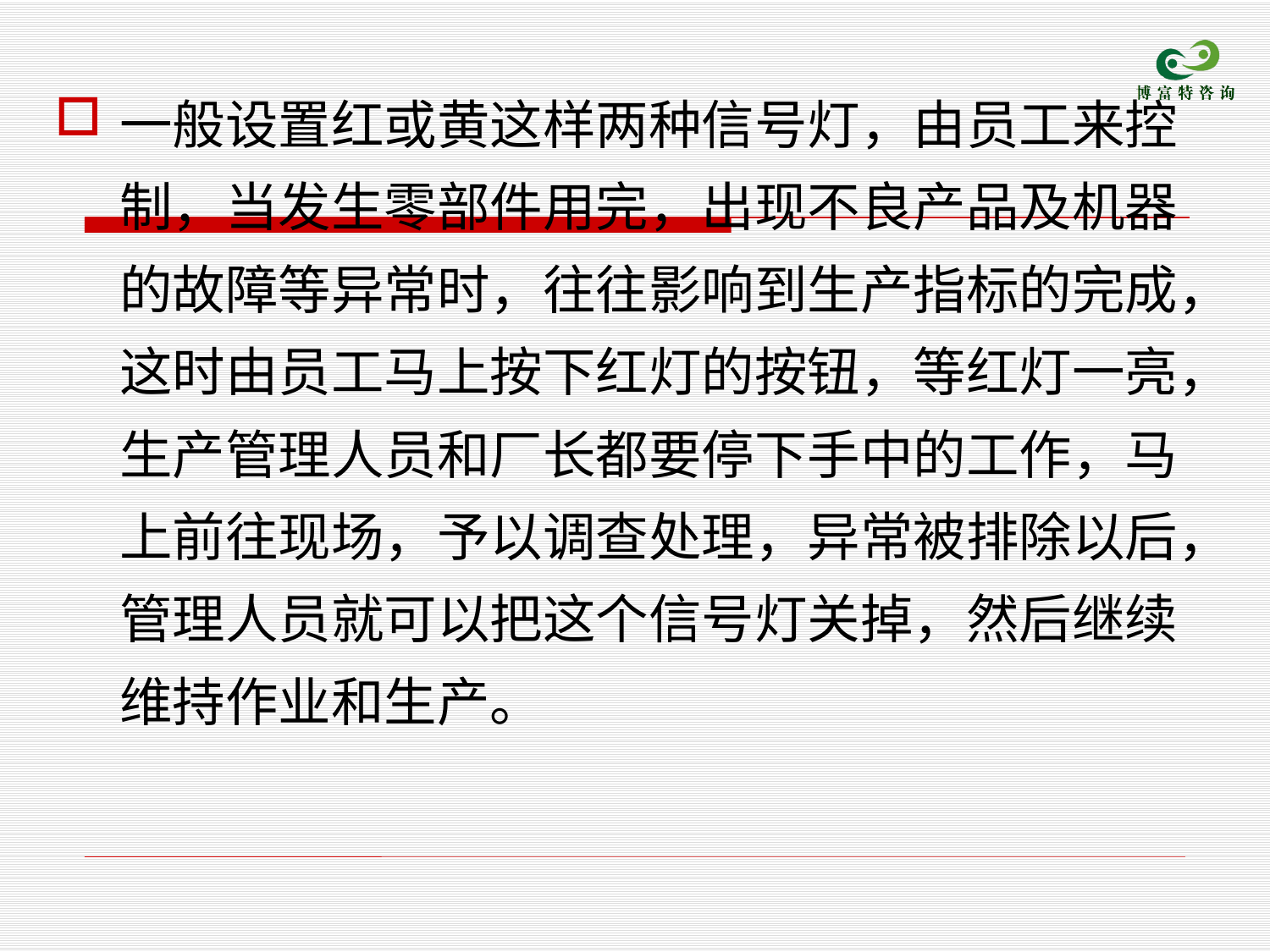

一般设置红或黄这样两种信号灯，由员工来控制，当发生零部件用完，出现不良产品及机器的故障等异常时，往往影响到生产指标的完成，这时由员工马上按下红灯的按钮，等红灯一亮，生产管理人员和厂长都要停下手中的工作，马上前往现场，予以调查处理，异常被排除以后，管理人员就可以把这个信号灯关掉，然后继续维持作业和生产。
469